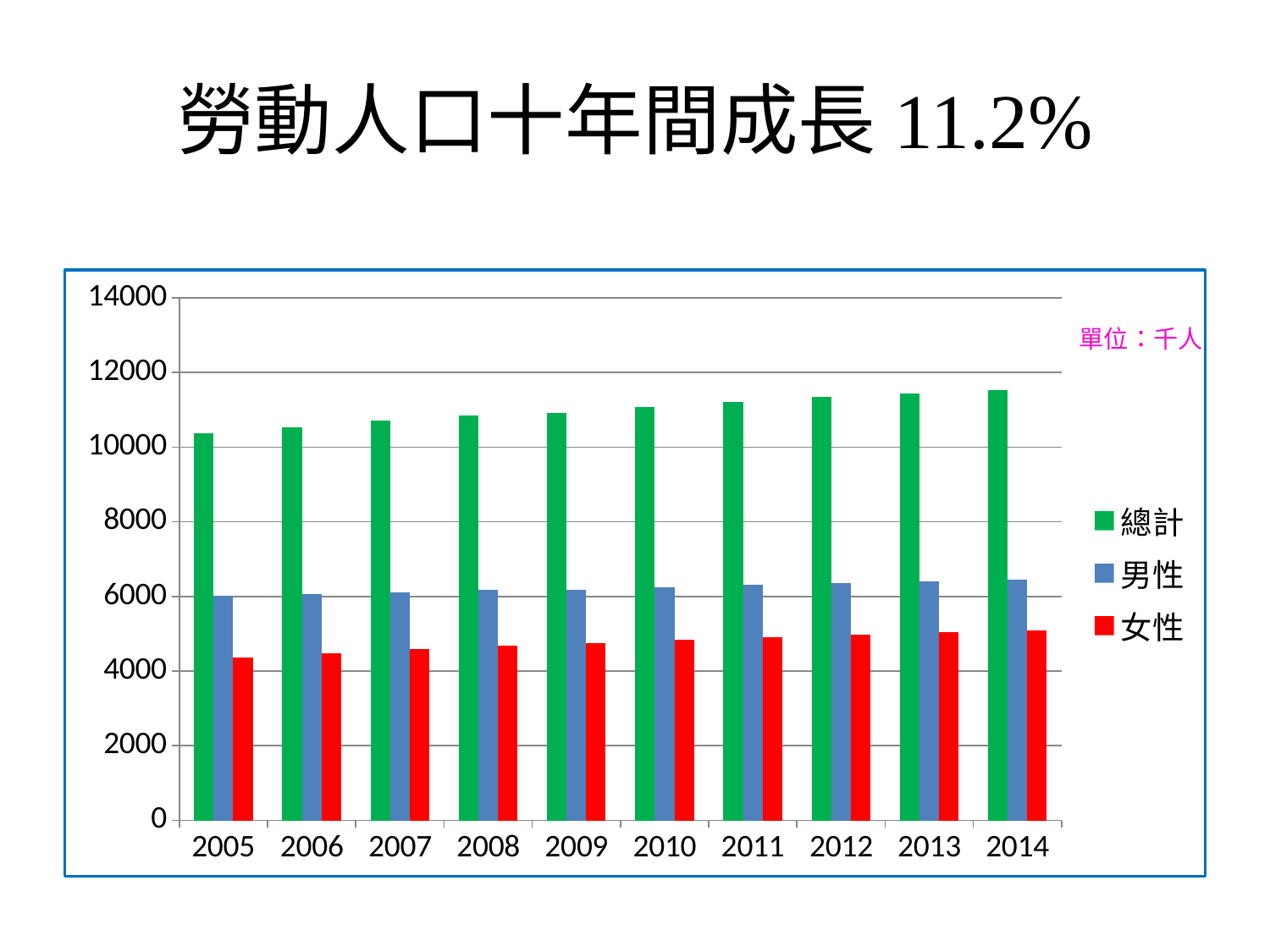

# 勞動人口十年間成長11.2%

### Chart

| Category | 總計 | 男性 | 女性 |
|---|---|---|---|
| 2005 | 10371.0 | 6012.0 | 4359.0 |
| 2006 | 10522.0 | 6056.0 | 4467.0 |
| 2007 | 10713.0 | 6116.0 | 4597.0 |
| 2008 | 10853.0 | 6173.0 | 4680.0 |
| 2009 | 10917.0 | 6180.0 | 4737.0 |
| 2010 | 11070.0 | 6242.0 | 4828.0 |
| 2011 | 11200.0 | 6304.0 | 4896.0 |
| 2012 | 11341.0 | 6369.0 | 4972.0 |
| 2013 | 11445.0 | 6402.0 | 5043.0 |
| 2014 | 11535.0 | 6441.0 | 5094.0 |
單位：千人